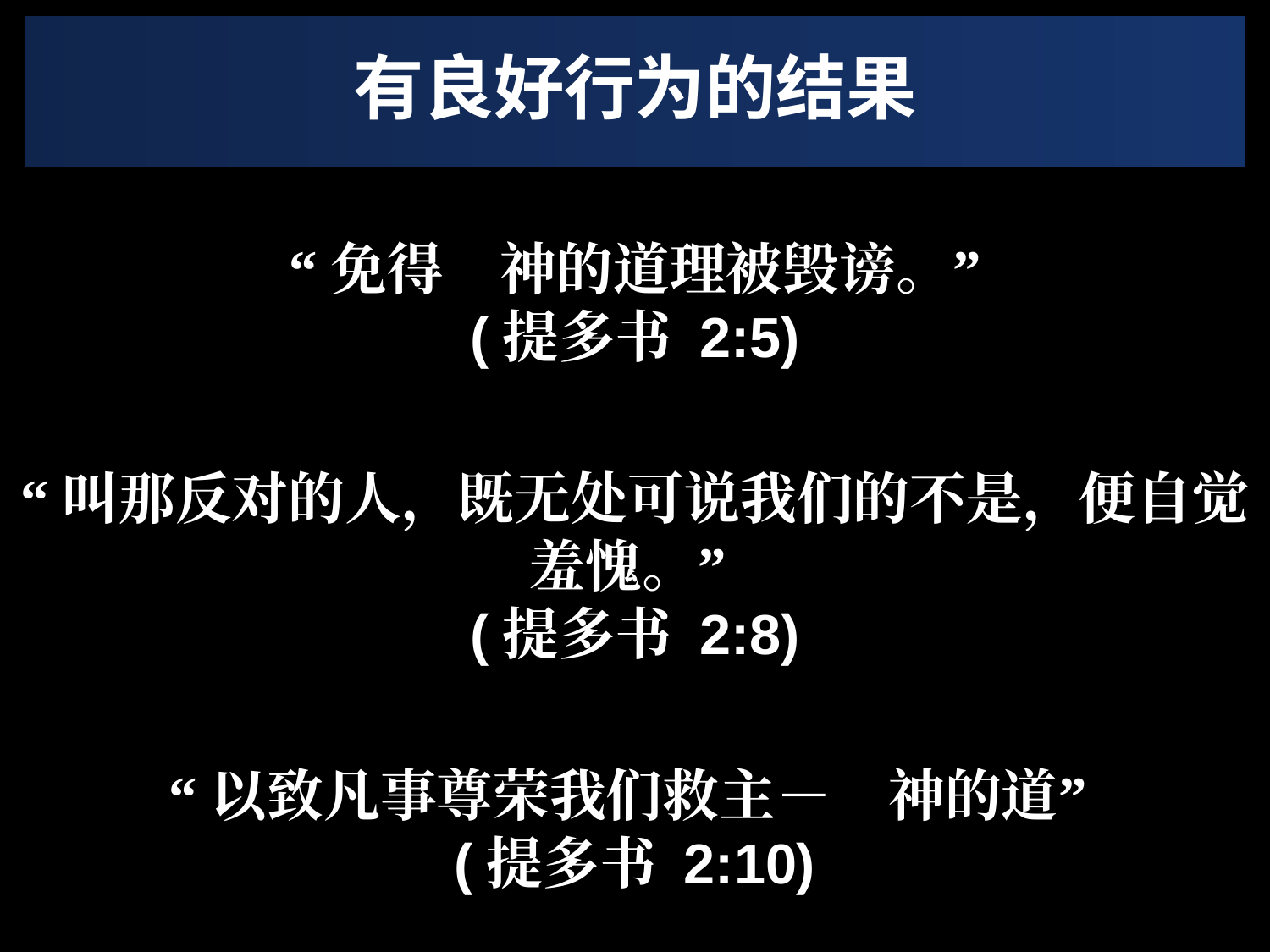

有良好行为的结果
“免得　神的道理被毁谤。”
(提多书 2:5)

“叫那反对的人，既无处可说我们的不是，便自觉羞愧。”
(提多书 2:8)

“以致凡事尊荣我们救主－　神的道”
(提多书 2:10)